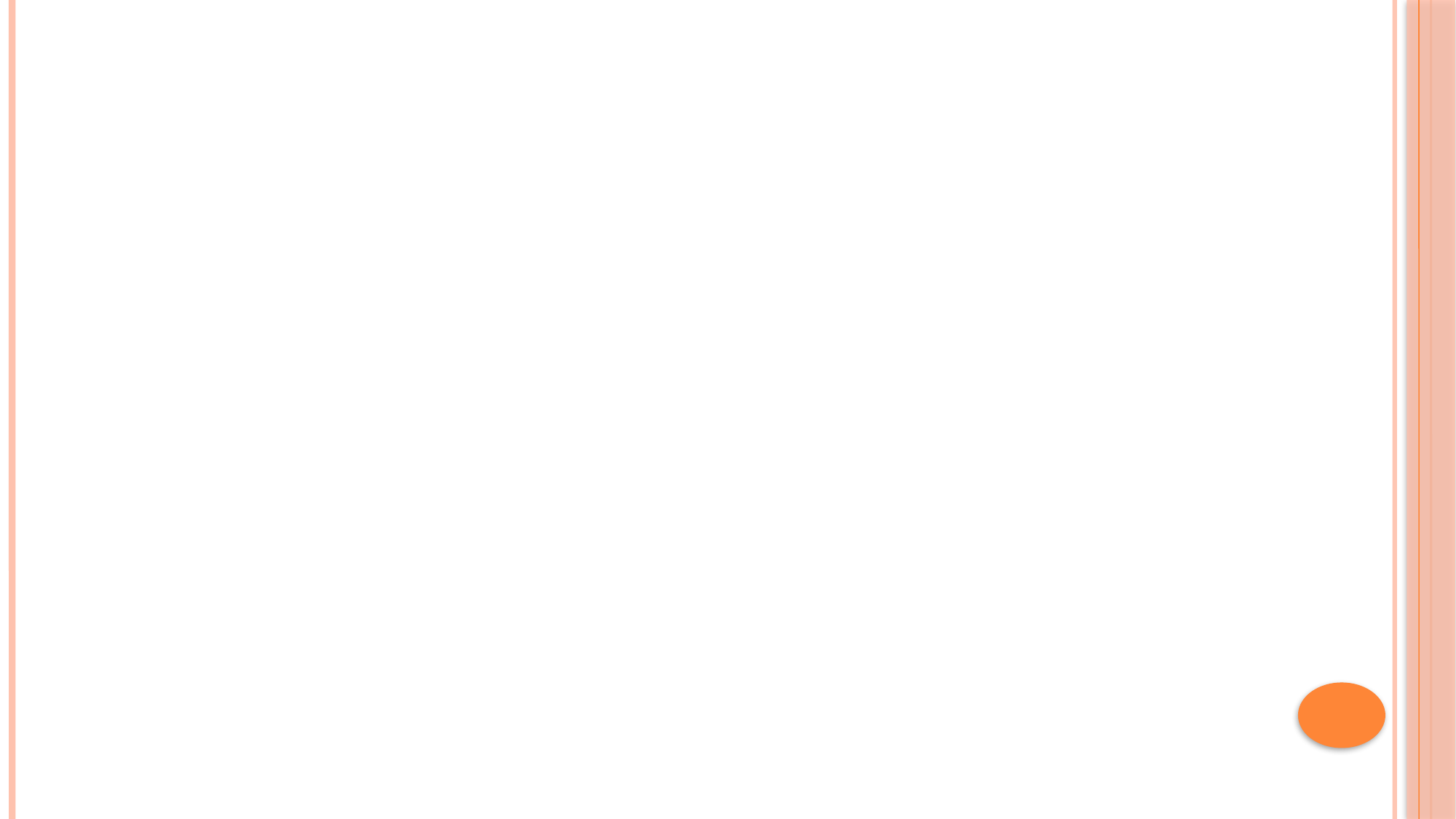

此晉人桓伊之所作也。從容和順，爲天地之正音，而仙風和暢，萬卉敷榮，隱隱現於栺下。但新聲奇變，稍近時俗，然恬靜幽淸亦古曲也。宋姜夔作疎影暗香二曲，亦祖此意，較之覺愈奇，有古淡之音。——《蕉庵琴谱·后记》